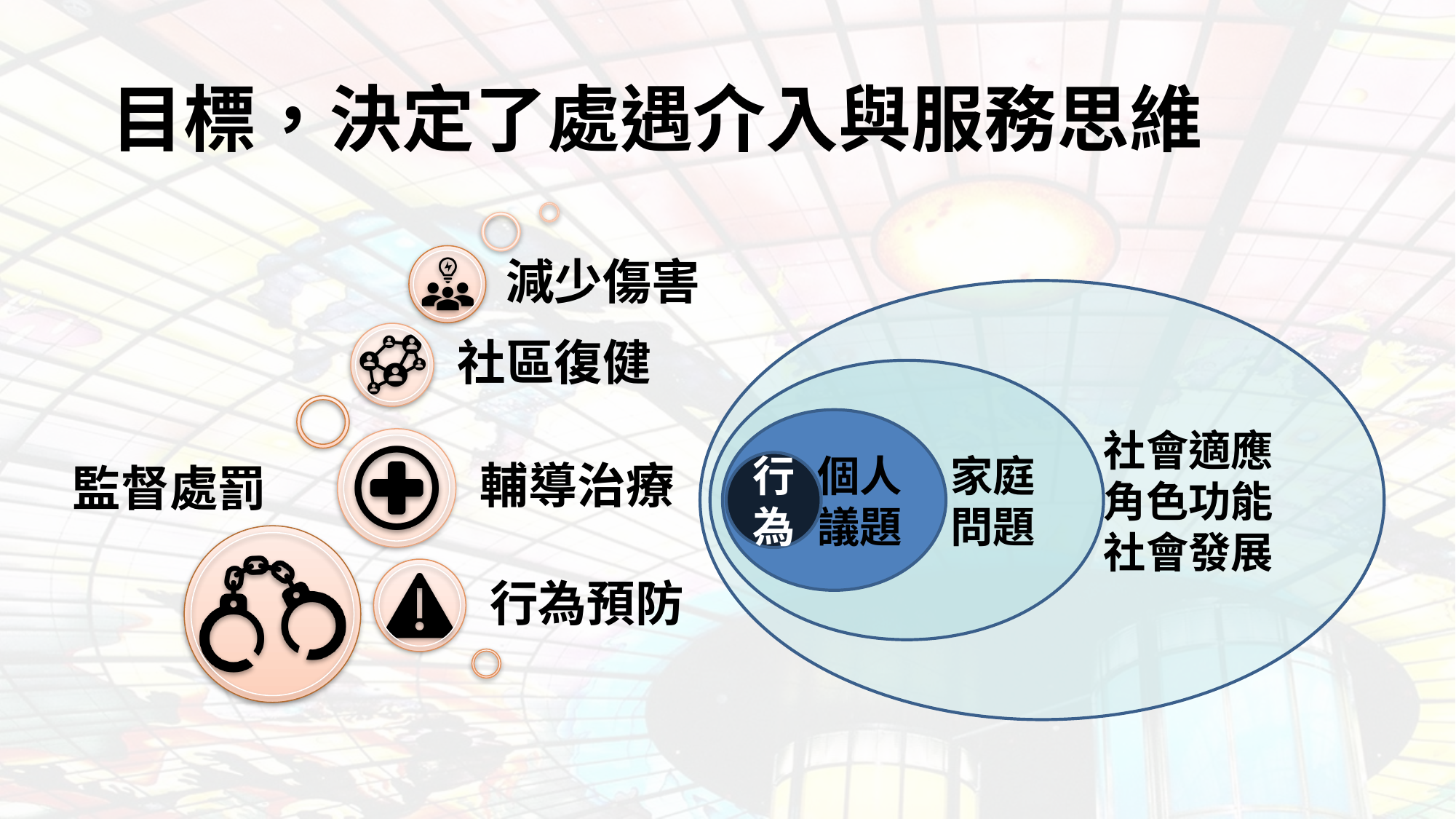

目標，決定了處遇介入與服務思維
監督處罰
行為預防
輔導治療
社區復健
減少傷害
   社會適應
角色功能
社會發展
家庭
問題
個人
議題
行為